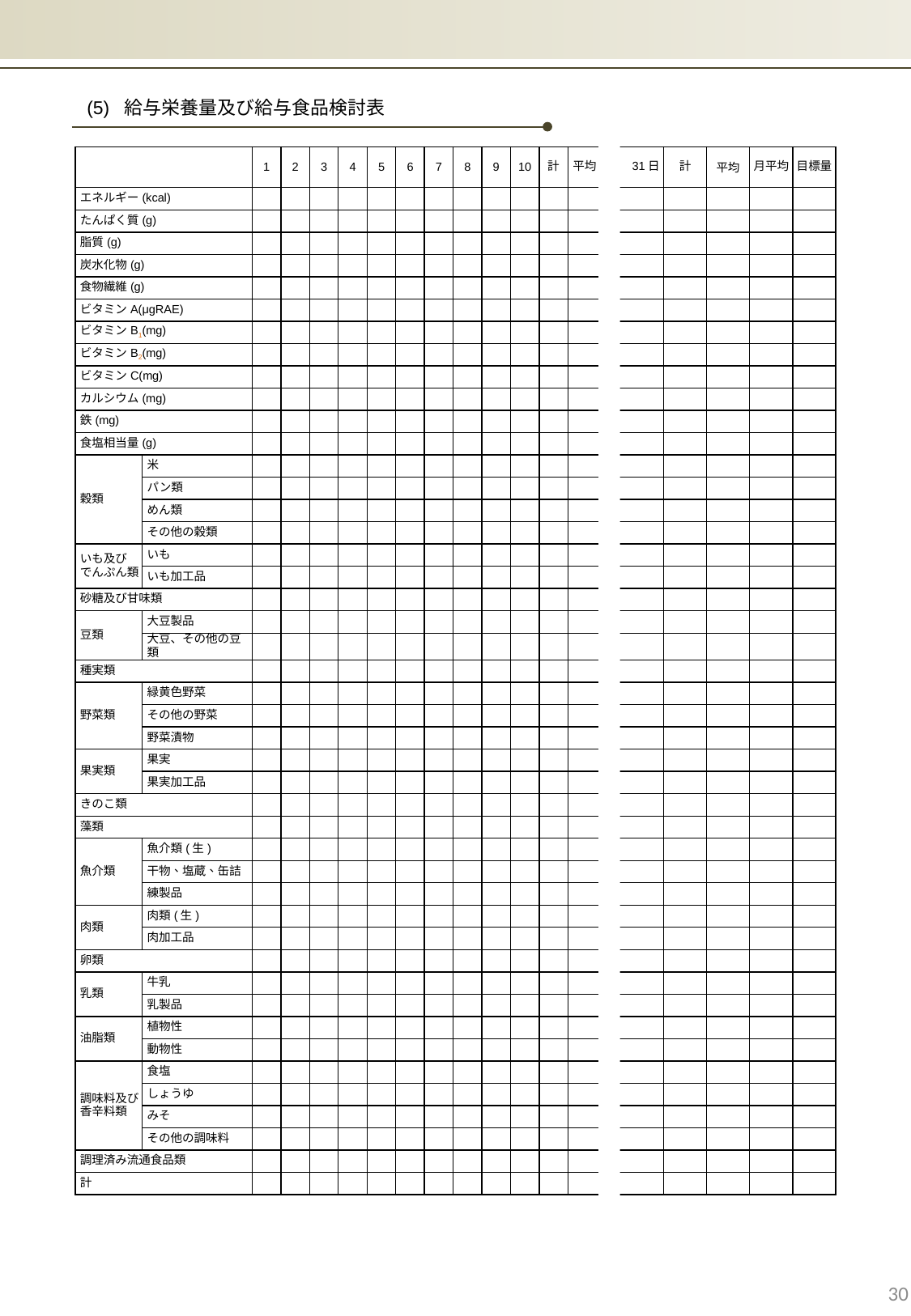

(5)  給与栄養量及び給与食品検討表

|  |  | 1 | 2 | 3 | 4 | 5 | 6 | 7 | 8 | 9 | 10 | 計 | 平均 | 31日 | 計 | 平均 | 月平均 | 目標量 |
| --- | --- | --- | --- | --- | --- | --- | --- | --- | --- | --- | --- | --- | --- | --- | --- | --- | --- | --- |
| エネルギー(kcal) |  |  |  |  |  |  |  |  |  |  |  |  |  |  |  |  |  |  |
| たんぱく質(g) |  |  |  |  |  |  |  |  |  |  |  |  |  |  |  |  |  |  |
| 脂質(g) |  |  |  |  |  |  |  |  |  |  |  |  |  |  |  |  |  |  |
| 炭水化物(g) |  |  |  |  |  |  |  |  |  |  |  |  |  |  |  |  |  |  |
| 食物繊維(g) |  |  |  |  |  |  |  |  |  |  |  |  |  |  |  |  |  |  |
| ビタミンA(μgRAE) |  |  |  |  |  |  |  |  |  |  |  |  |  |  |  |  |  |  |
| ビタミンB1(mg) |  |  |  |  |  |  |  |  |  |  |  |  |  |  |  |  |  |  |
| ビタミンB2(mg) |  |  |  |  |  |  |  |  |  |  |  |  |  |  |  |  |  |  |
| ビタミンC(mg) |  |  |  |  |  |  |  |  |  |  |  |  |  |  |  |  |  |  |
| カルシウム(mg) |  |  |  |  |  |  |  |  |  |  |  |  |  |  |  |  |  |  |
| 鉄(mg) |  |  |  |  |  |  |  |  |  |  |  |  |  |  |  |  |  |  |
| 食塩相当量(g) |  |  |  |  |  |  |  |  |  |  |  |  |  |  |  |  |  |  |
| 穀類 | 米 |  |  |  |  |  |  |  |  |  |  |  |  |  |  |  |  |  |
|  | パン類 |  |  |  |  |  |  |  |  |  |  |  |  |  |  |  |  |  |
|  | めん類 |  |  |  |  |  |  |  |  |  |  |  |  |  |  |  |  |  |
|  | その他の穀類 |  |  |  |  |  |  |  |  |  |  |  |  |  |  |  |  |  |
| いも及び でんぷん類 | いも |  |  |  |  |  |  |  |  |  |  |  |  |  |  |  |  |  |
|  | いも加工品 |  |  |  |  |  |  |  |  |  |  |  |  |  |  |  |  |  |
| 砂糖及び甘味類 |  |  |  |  |  |  |  |  |  |  |  |  |  |  |  |  |  |  |
| 豆類 | 大豆製品 |  |  |  |  |  |  |  |  |  |  |  |  |  |  |  |  |  |
|  | 大豆、その他の豆類 |  |  |  |  |  |  |  |  |  |  |  |  |  |  |  |  |  |
| 種実類 |  |  |  |  |  |  |  |  |  |  |  |  |  |  |  |  |  |  |
| 野菜類 | 緑黄色野菜 |  |  |  |  |  |  |  |  |  |  |  |  |  |  |  |  |  |
|  | その他の野菜 |  |  |  |  |  |  |  |  |  |  |  |  |  |  |  |  |  |
|  | 野菜漬物 |  |  |  |  |  |  |  |  |  |  |  |  |  |  |  |  |  |
| 果実類 | 果実 |  |  |  |  |  |  |  |  |  |  |  |  |  |  |  |  |  |
|  | 果実加工品 |  |  |  |  |  |  |  |  |  |  |  |  |  |  |  |  |  |
| きのこ類 |  |  |  |  |  |  |  |  |  |  |  |  |  |  |  |  |  |  |
| 藻類 |  |  |  |  |  |  |  |  |  |  |  |  |  |  |  |  |  |  |
| 魚介類 | 魚介類(生) |  |  |  |  |  |  |  |  |  |  |  |  |  |  |  |  |  |
|  | 干物、塩蔵、缶詰 |  |  |  |  |  |  |  |  |  |  |  |  |  |  |  |  |  |
|  | 練製品 |  |  |  |  |  |  |  |  |  |  |  |  |  |  |  |  |  |
| 肉類 | 肉類(生) |  |  |  |  |  |  |  |  |  |  |  |  |  |  |  |  |  |
|  | 肉加工品 |  |  |  |  |  |  |  |  |  |  |  |  |  |  |  |  |  |
| 卵類 |  |  |  |  |  |  |  |  |  |  |  |  |  |  |  |  |  |  |
| 乳類 | 牛乳 |  |  |  |  |  |  |  |  |  |  |  |  |  |  |  |  |  |
|  | 乳製品 |  |  |  |  |  |  |  |  |  |  |  |  |  |  |  |  |  |
| 油脂類 | 植物性 |  |  |  |  |  |  |  |  |  |  |  |  |  |  |  |  |  |
|  | 動物性 |  |  |  |  |  |  |  |  |  |  |  |  |  |  |  |  |  |
| 調味料及び香辛料類 | 食塩 |  |  |  |  |  |  |  |  |  |  |  |  |  |  |  |  |  |
|  | しょうゆ |  |  |  |  |  |  |  |  |  |  |  |  |  |  |  |  |  |
|  | みそ |  |  |  |  |  |  |  |  |  |  |  |  |  |  |  |  |  |
|  | その他の調味料 |  |  |  |  |  |  |  |  |  |  |  |  |  |  |  |  |  |
| 調理済み流通食品類 |  |  |  |  |  |  |  |  |  |  |  |  |  |  |  |  |  |  |
| 計 |  |  |  |  |  |  |  |  |  |  |  |  |  |  |  |  |  |  |
30